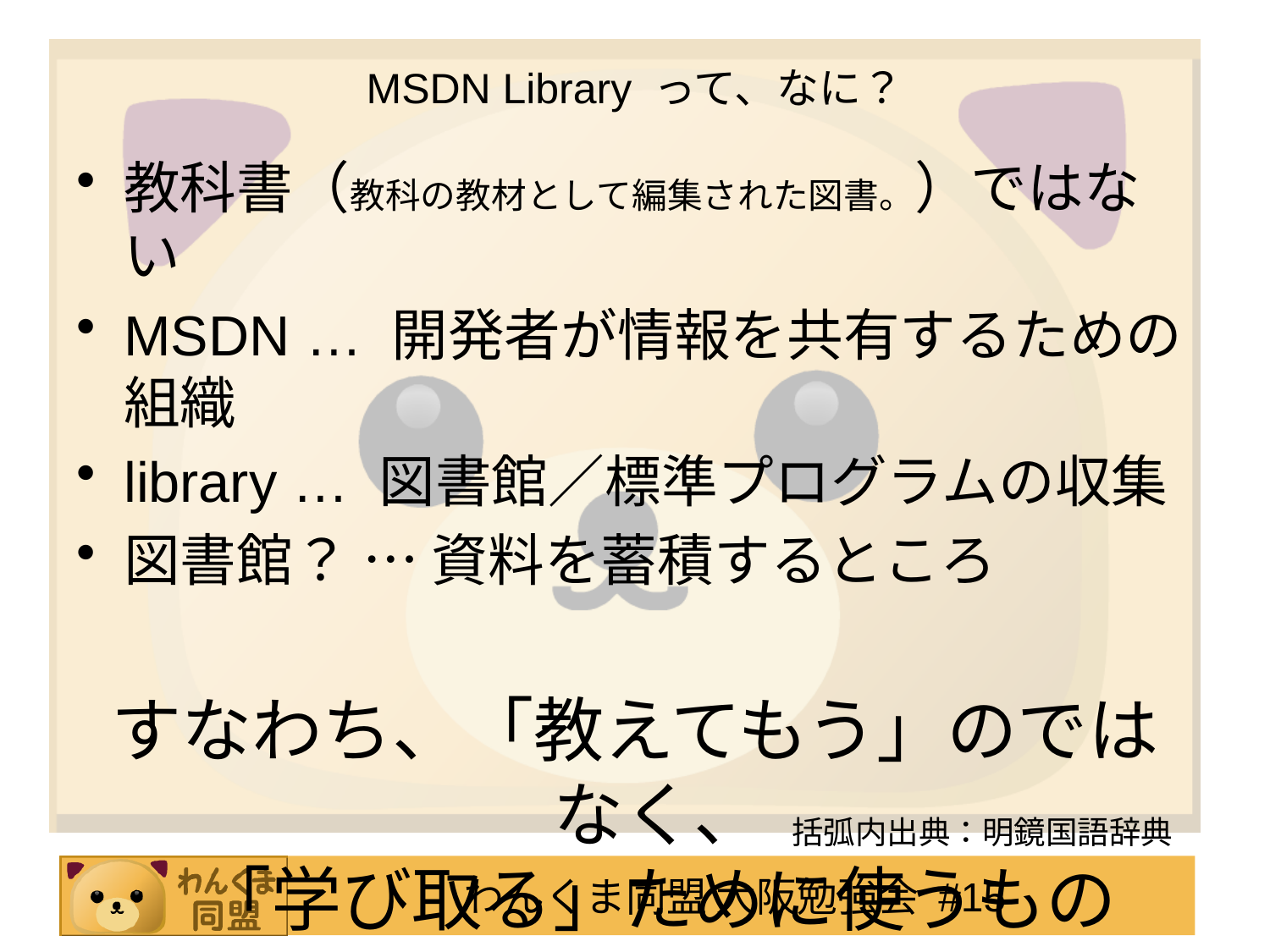

# MSDN Library って、なに？
教科書（教科の教材として編集された図書。）ではない
MSDN … 開発者が情報を共有するための組織
library … 図書館／標準プログラムの収集
図書館？ … 資料を蓄積するところ

すなわち、「教えてもう」のではなく、
「学び取る」ために使うもの
括弧内出典：明鏡国語辞典